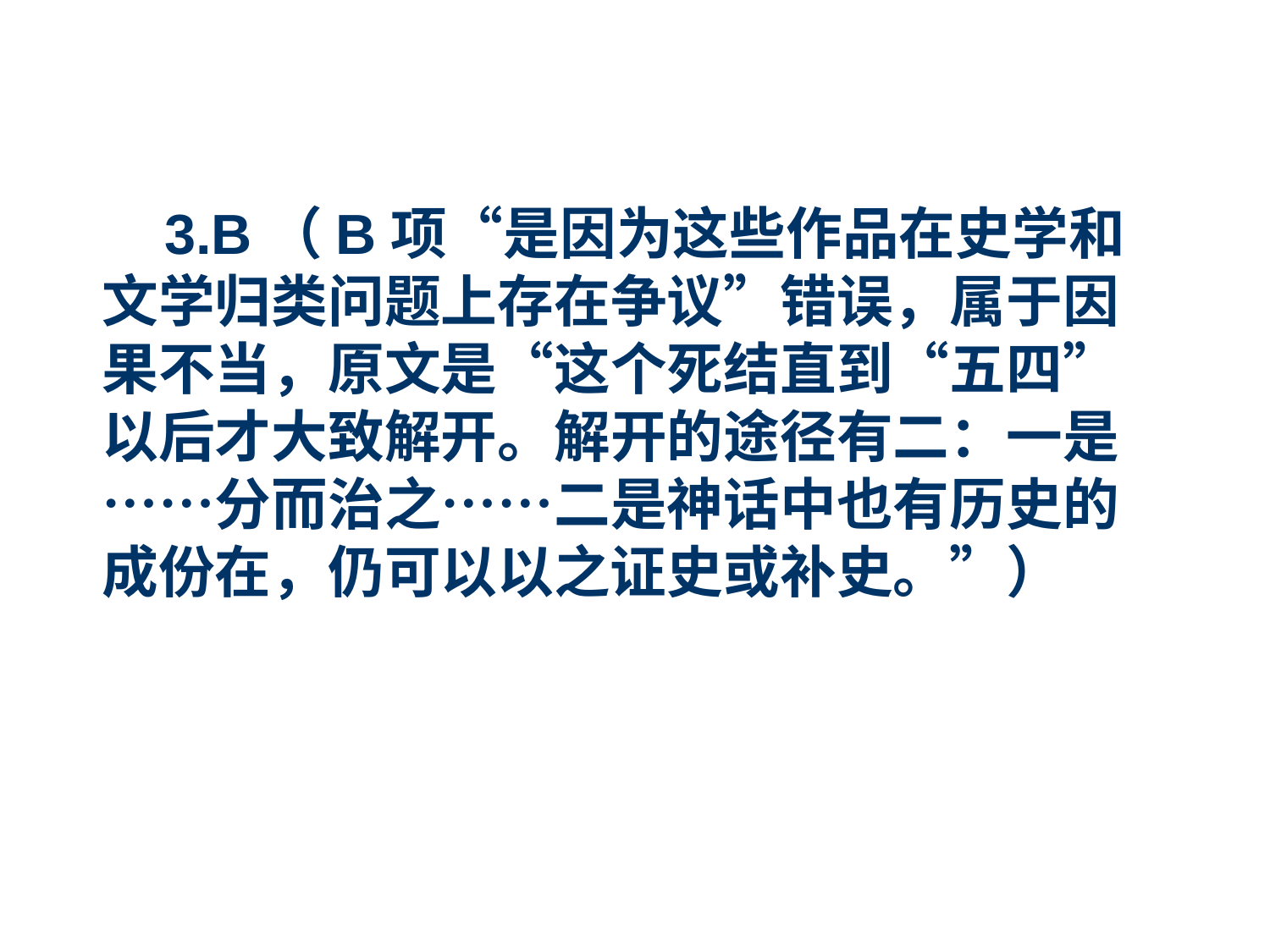

3.B（B项“是因为这些作品在史学和文学归类问题上存在争议”错误，属于因果不当，原文是“这个死结直到“五四”以后才大致解开。解开的途径有二：一是……分而治之……二是神话中也有历史的成份在，仍可以以之证史或补史。”）